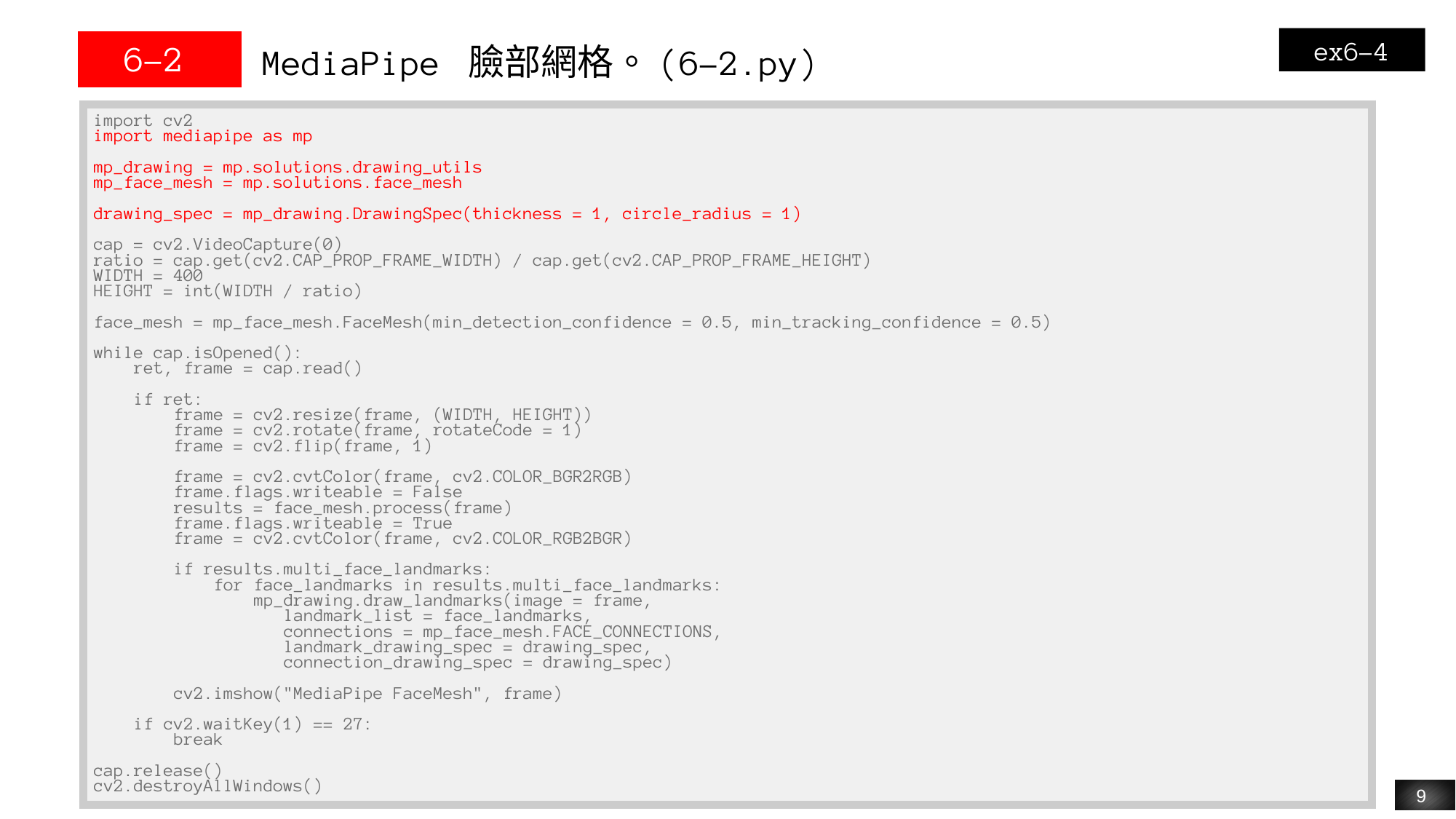

ex6-4
| 6-2 | MediaPipe 臉部網格。(6-2.py) |
| --- | --- |
| import cv2 import mediapipe as mp mp\_drawing = mp.solutions.drawing\_utils mp\_face\_mesh = mp.solutions.face\_mesh drawing\_spec = mp\_drawing.DrawingSpec(thickness = 1, circle\_radius = 1) cap = cv2.VideoCapture(0) ratio = cap.get(cv2.CAP\_PROP\_FRAME\_WIDTH) / cap.get(cv2.CAP\_PROP\_FRAME\_HEIGHT) WIDTH = 400 HEIGHT = int(WIDTH / ratio) face\_mesh = mp\_face\_mesh.FaceMesh(min\_detection\_confidence = 0.5, min\_tracking\_confidence = 0.5) while cap.isOpened(): ret, frame = cap.read() if ret: frame = cv2.resize(frame, (WIDTH, HEIGHT)) frame = cv2.rotate(frame, rotateCode = 1) frame = cv2.flip(frame, 1) frame = cv2.cvtColor(frame, cv2.COLOR\_BGR2RGB) frame.flags.writeable = False results = face\_mesh.process(frame) frame.flags.writeable = True frame = cv2.cvtColor(frame, cv2.COLOR\_RGB2BGR) if results.multi\_face\_landmarks: for face\_landmarks in results.multi\_face\_landmarks: mp\_drawing.draw\_landmarks(image = frame, landmark\_list = face\_landmarks, connections = mp\_face\_mesh.FACE\_CONNECTIONS, landmark\_drawing\_spec = drawing\_spec, connection\_drawing\_spec = drawing\_spec) cv2.imshow("MediaPipe FaceMesh", frame) if cv2.waitKey(1) == 27: break cap.release() cv2.destroyAllWindows() |
| --- |